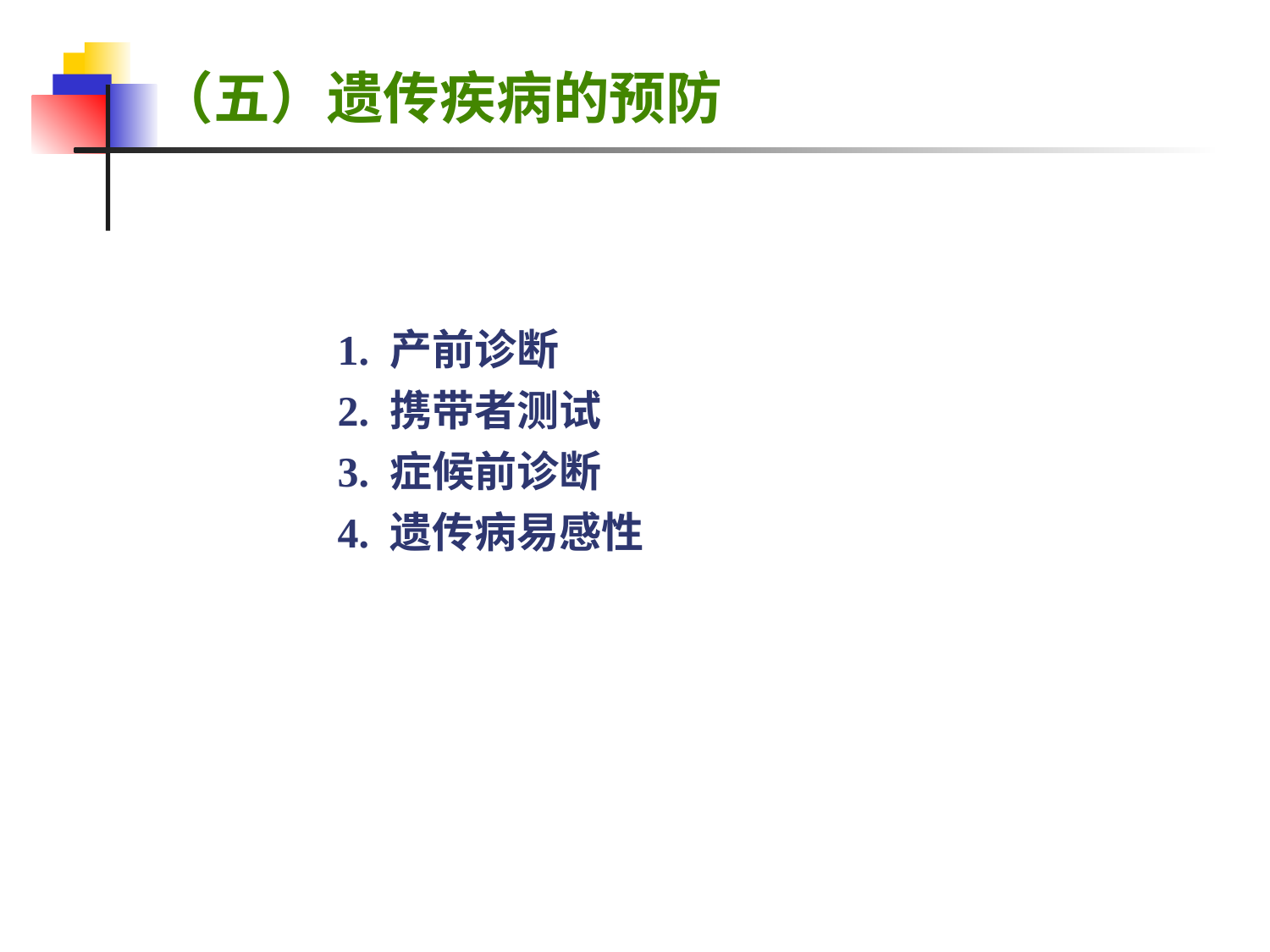

（五）遗传疾病的预防
1. 产前诊断
2. 携带者测试
3. 症候前诊断
4. 遗传病易感性